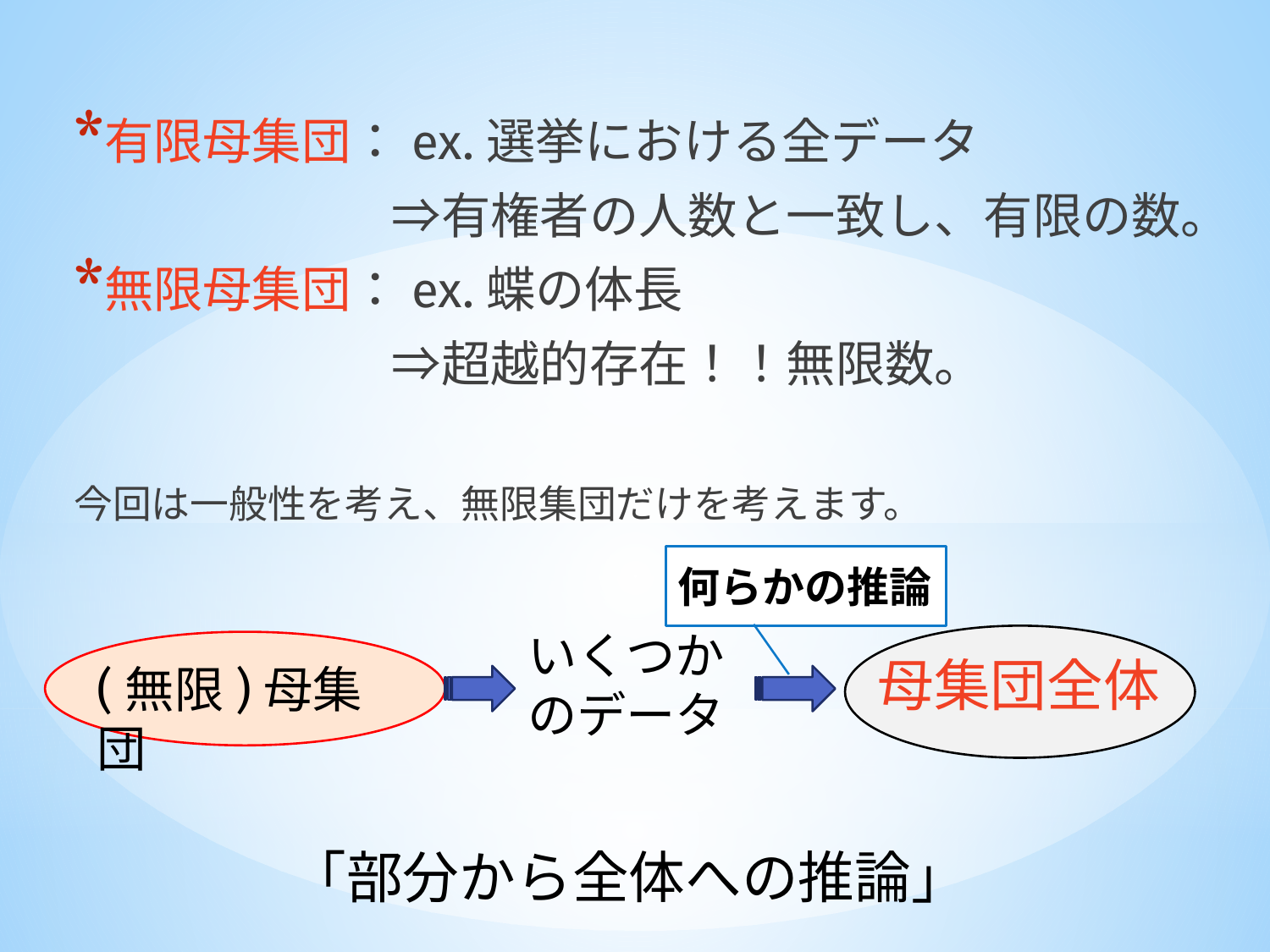

有限母集団：ex.選挙における全データ
　　　　　　  ⇒有権者の人数と一致し、有限の数。
無限母集団：ex.蝶の体長
　　　　　　  ⇒超越的存在！！無限数。

今回は一般性を考え、無限集団だけを考えます。

何らかの推論
いくつかのデータ

母集団全体
(無限)母集団

「部分から全体への推論」